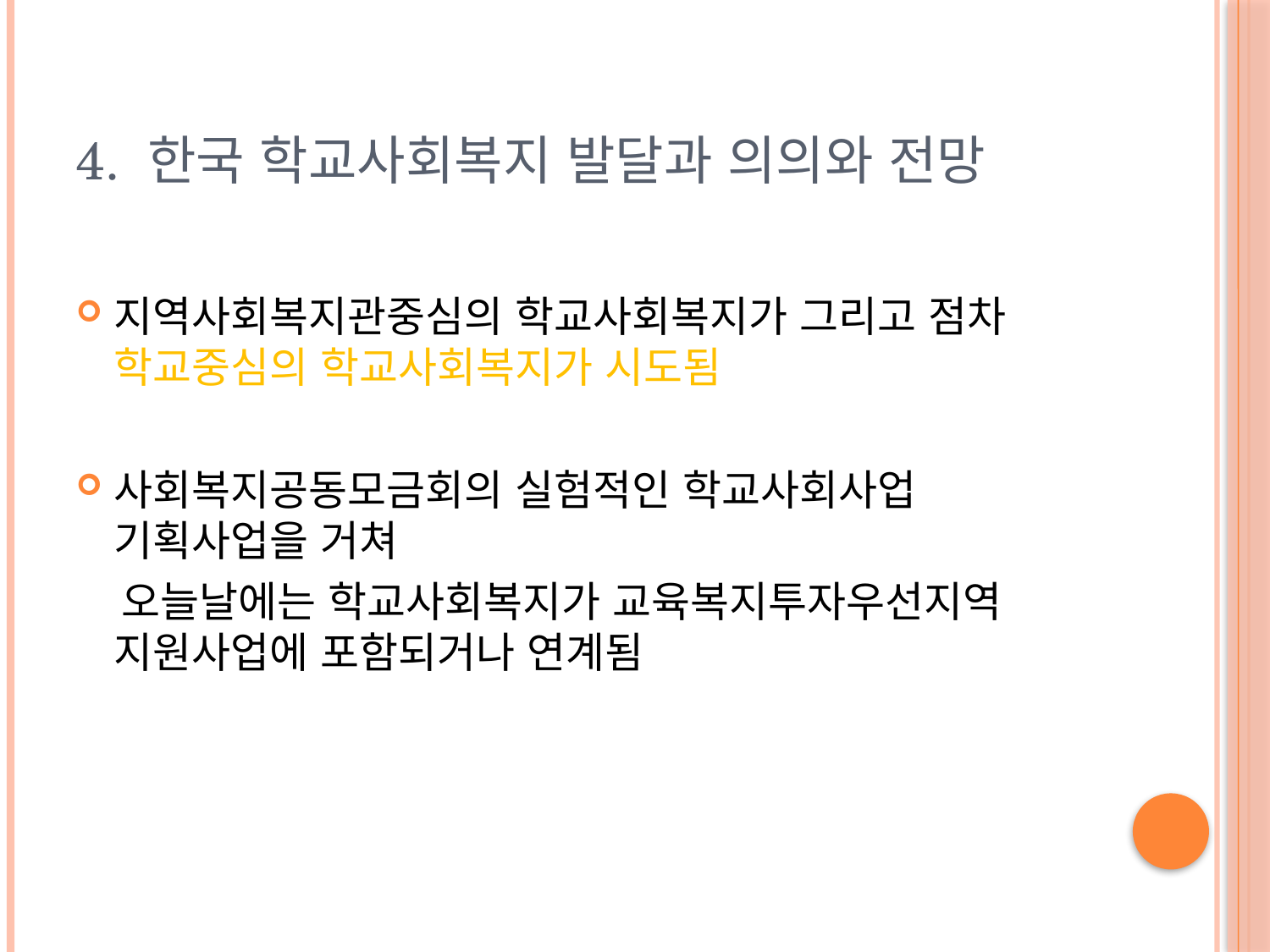

# 4. 한국 학교사회복지 발달과 의의와 전망

지역사회복지관중심의 학교사회복지가 그리고 점차 학교중심의 학교사회복지가 시도됨

사회복지공동모금회의 실험적인 학교사회사업 기획사업을 거쳐
   오늘날에는 학교사회복지가 교육복지투자우선지역 지원사업에 포함되거나 연계됨